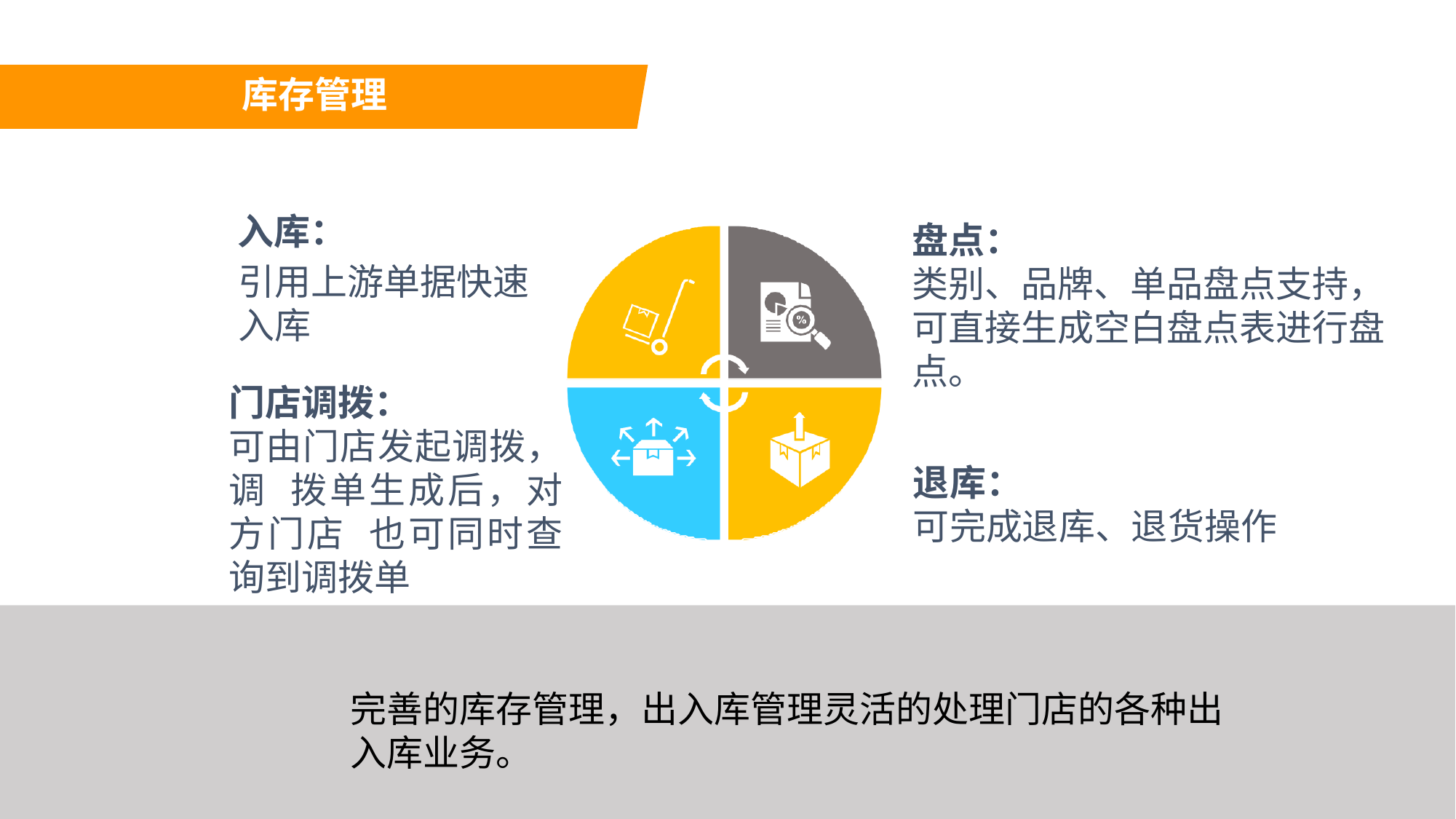

# 库存管理
入库：
引用上游单据快速入库
盘点：
类别、品牌、单品盘点支持，可直接生成空白盘点表进行盘点。

门店调拨：
可由门店发起调拨，调  拨单生成后，对方门店  也可同时查询到调拨单
退库：
可完成退库、退货操作

完善的库存管理，出入库管理灵活的处理门店的各种出入库业务。